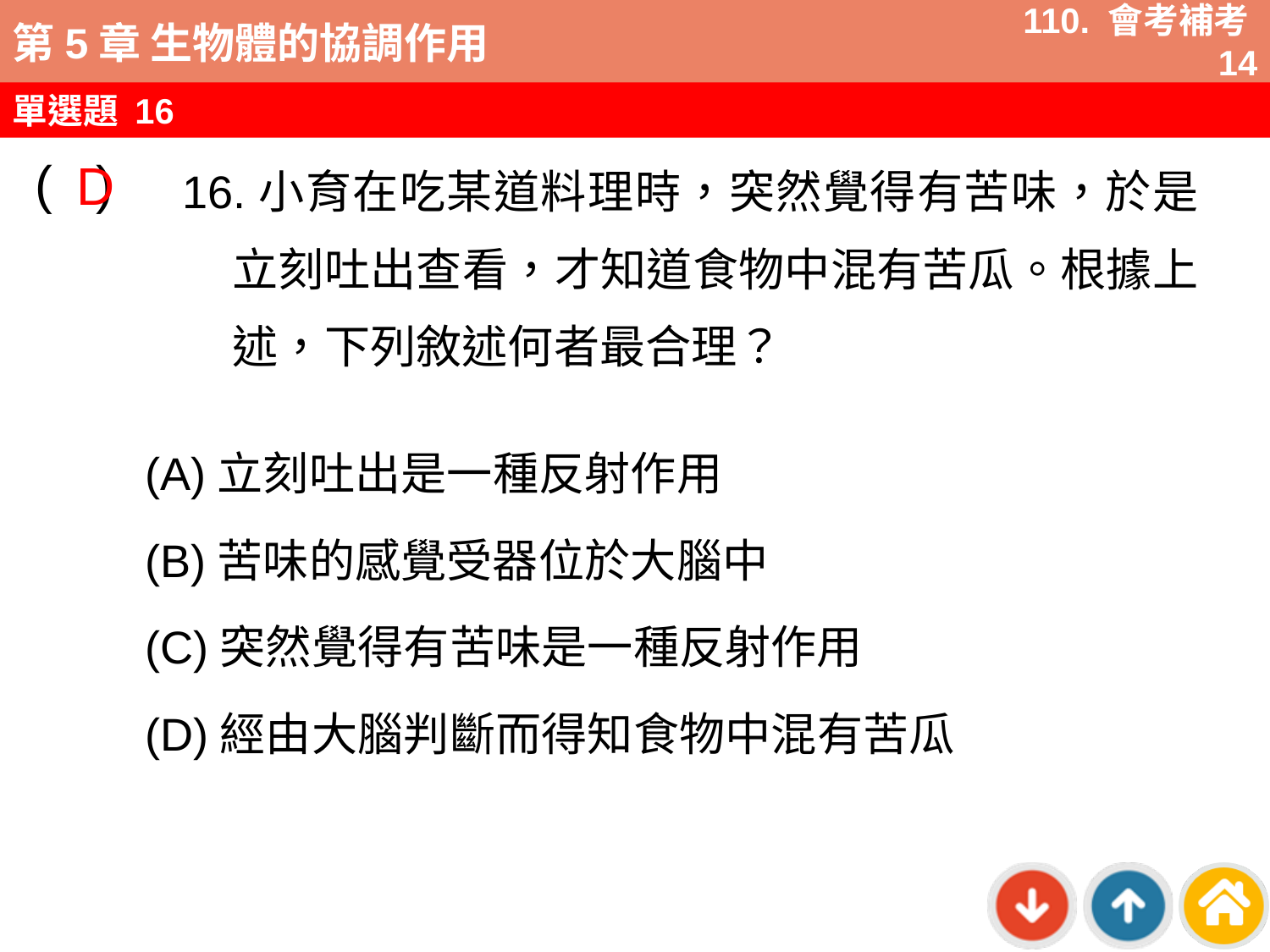

110. 會考補考14
單選題 16
D
(   )
16.小育在吃某道料理時，突然覺得有苦味，於是立刻吐出查看，才知道食物中混有苦瓜。根據上述，下列敘述何者最合理？
(A)立刻吐出是一種反射作用
(B)苦味的感覺受器位於大腦中
(C)突然覺得有苦味是一種反射作用
(D)經由大腦判斷而得知食物中混有苦瓜